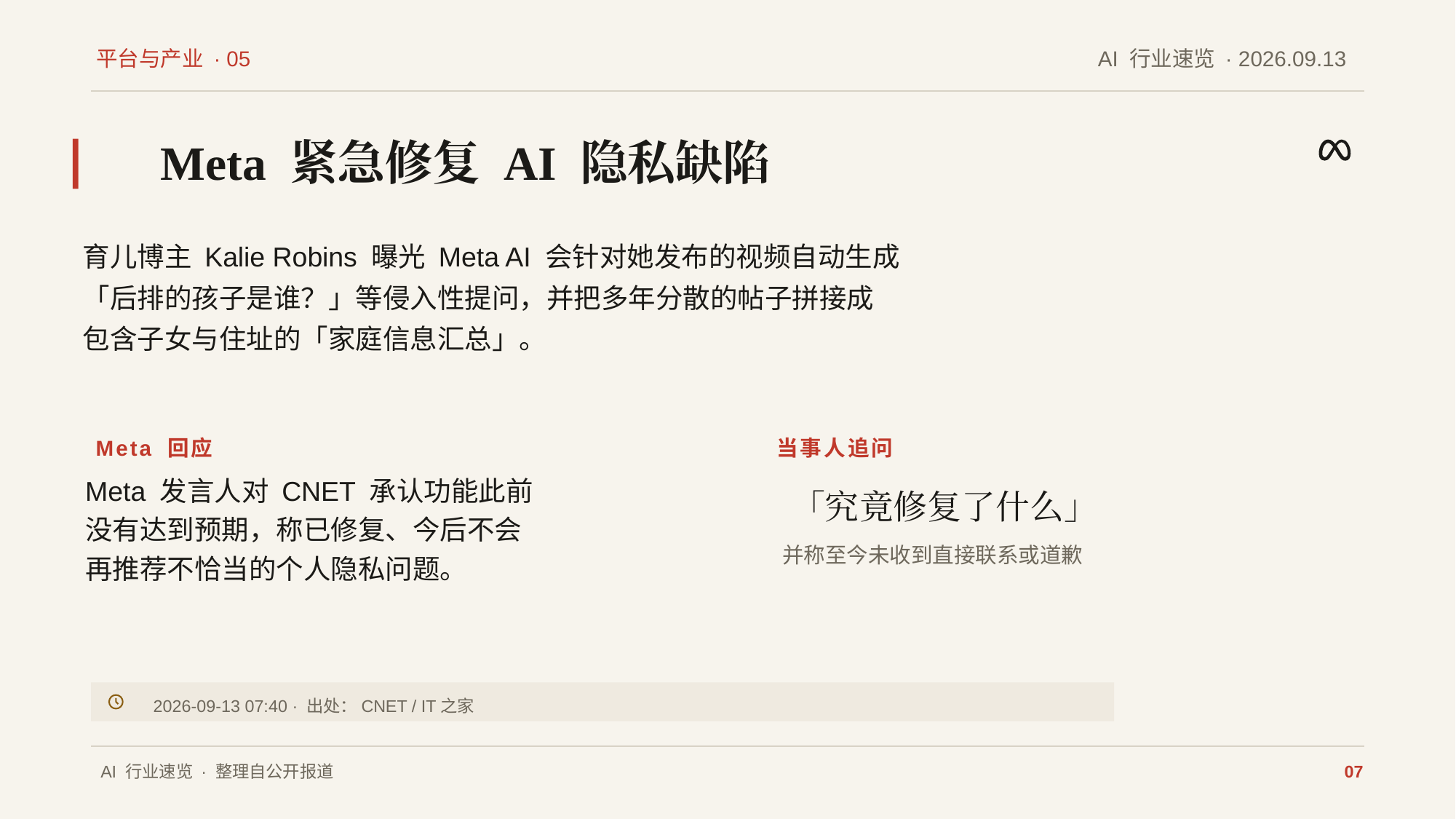

平台与产业 · 05
AI 行业速览 · 2026.09.13

Meta 紧急修复 AI 隐私缺陷

育儿博主 Kalie Robins 曝光 Meta AI 会针对她发布的视频自动生成
「后排的孩子是谁？」等侵入性提问，并把多年分散的帖子拼接成
包含子女与住址的「家庭信息汇总」。
Meta 回应
Meta 发言人对 CNET 承认功能此前
没有达到预期，称已修复、今后不会
再推荐不恰当的个人隐私问题。
当事人追问
「究竟修复了什么」
并称至今未收到直接联系或道歉

2026-09-13 07:40 · 出处：CNET / IT之家

AI 行业速览 · 整理自公开报道
07